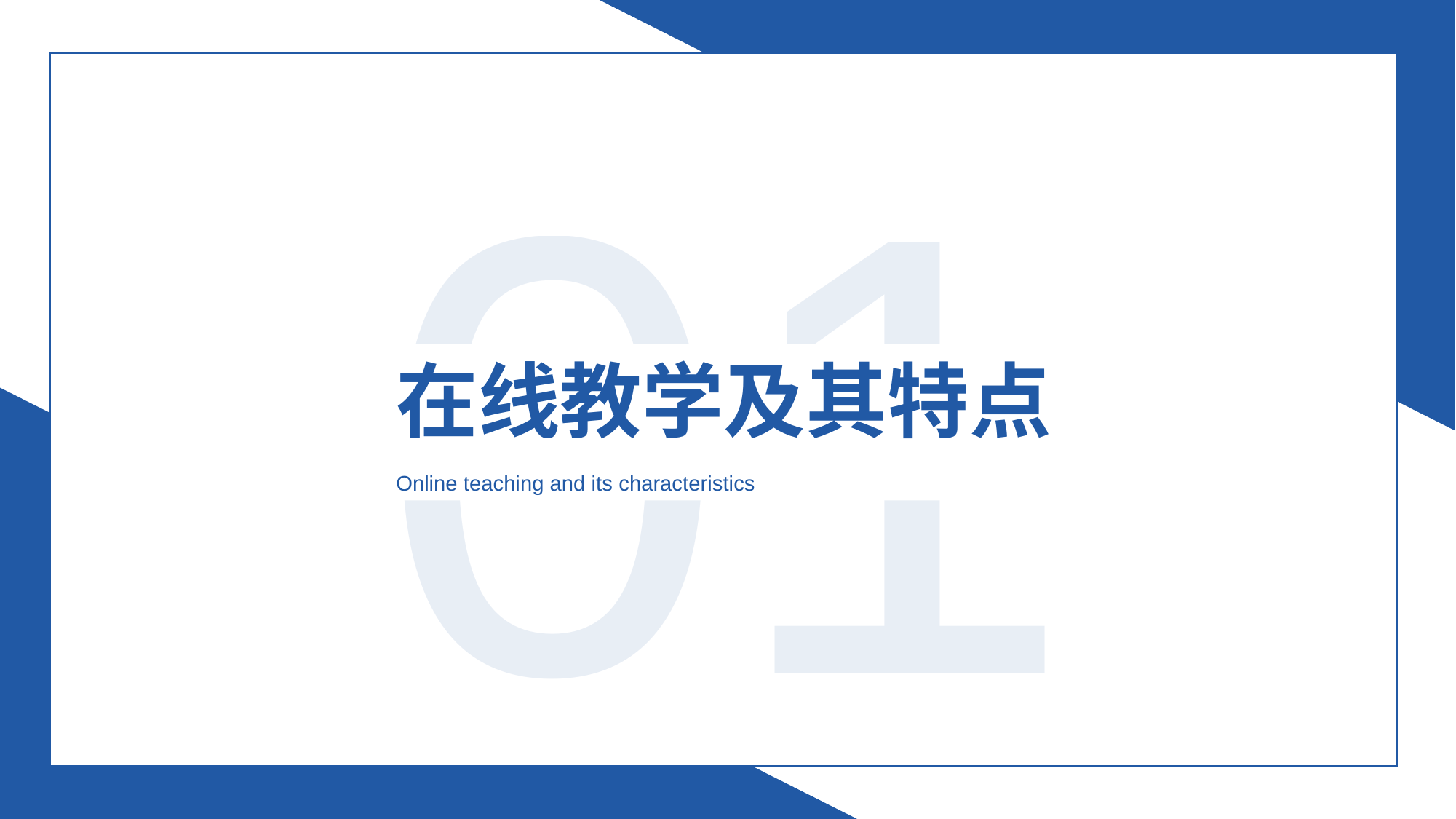

01

在线教学及其特点

Online teaching and its characteristics